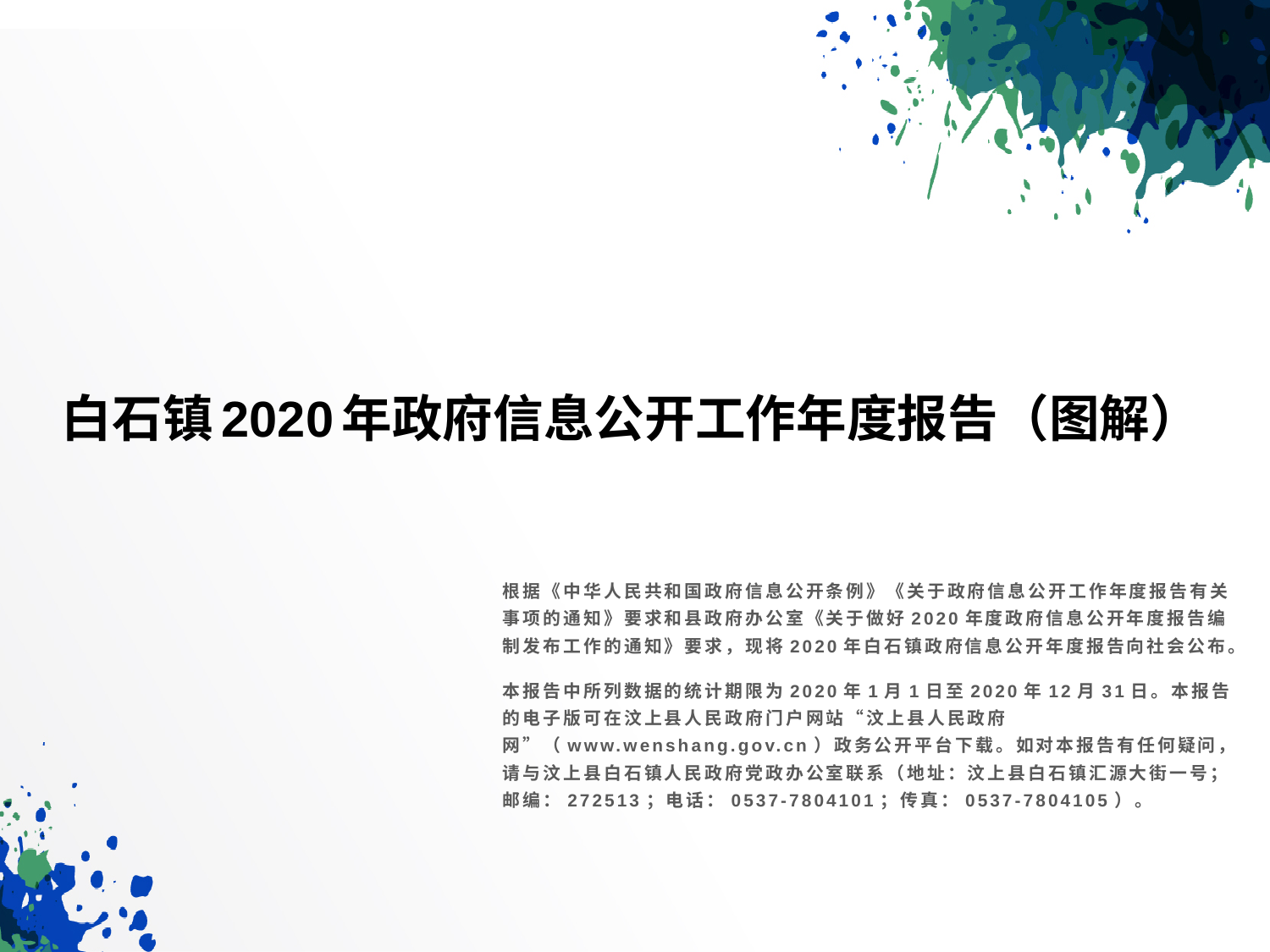

# 白石镇2020年政府信息公开工作年度报告（图解）
根据《中华人民共和国政府信息公开条例》《关于政府信息公开工作年度报告有关事项的通知》要求和县政府办公室《关于做好2020年度政府信息公开年度报告编制发布工作的通知》要求，现将2020年白石镇政府信息公开年度报告向社会公布。
本报告中所列数据的统计期限为2020年1月1日至2020年12月31日。本报告的电子版可在汶上县人民政府门户网站“汶上县人民政府网”（www.wenshang.gov.cn）政务公开平台下载。如对本报告有任何疑问，请与汶上县白石镇人民政府党政办公室联系（地址：汶上县白石镇汇源大街一号；邮编：272513；电话：0537-7804101；传真：0537-7804105）。